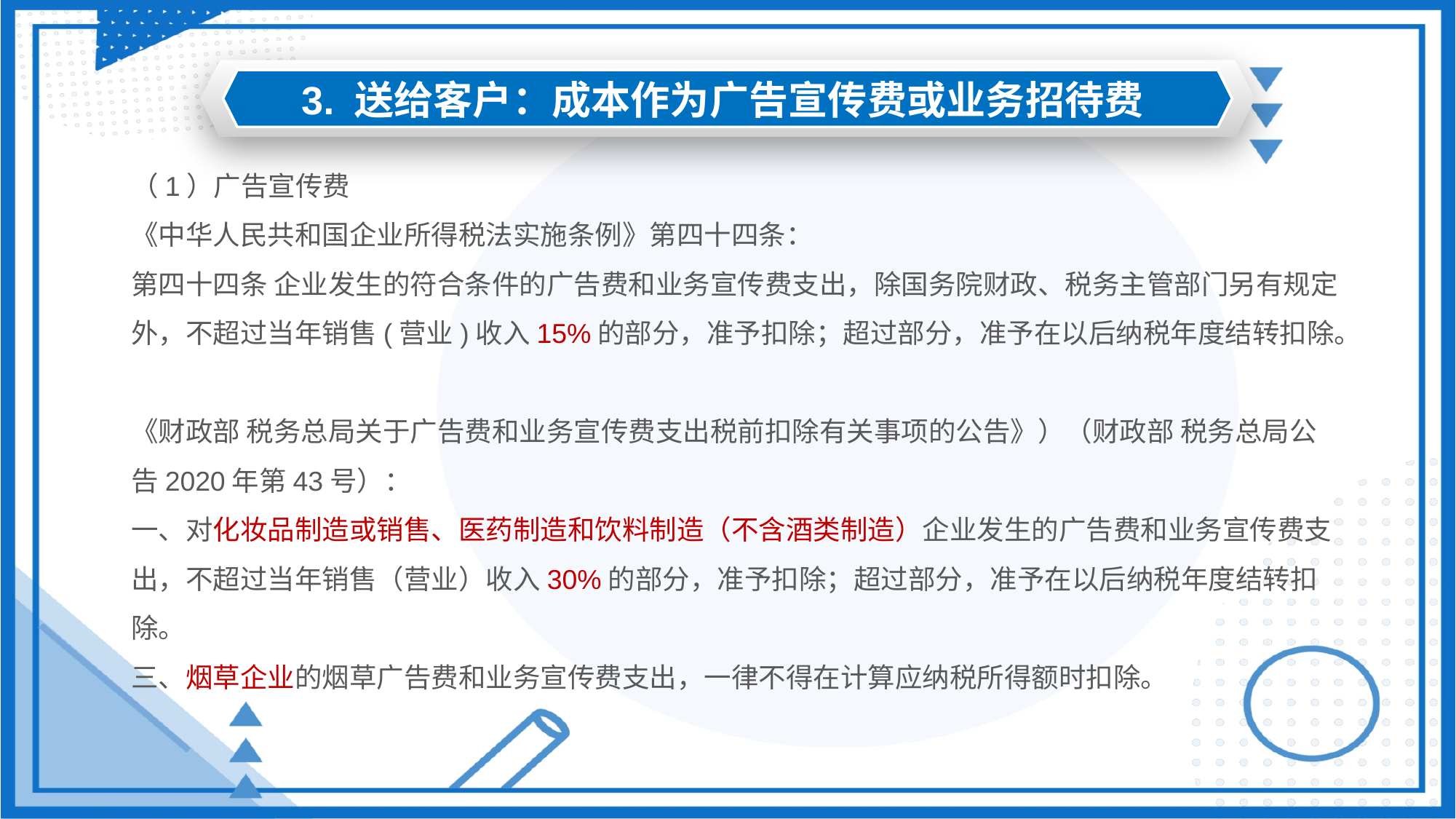

3. 送给客户：成本作为广告宣传费或业务招待费
（1）广告宣传费
《中华人民共和国企业所得税法实施条例》第四十四条：
第四十四条 企业发生的符合条件的广告费和业务宣传费支出，除国务院财政、税务主管部门另有规定外，不超过当年销售(营业)收入15%的部分，准予扣除；超过部分，准予在以后纳税年度结转扣除。

《财政部 税务总局关于广告费和业务宣传费支出税前扣除有关事项的公告》）（财政部 税务总局公告2020年第43号）：
一、对化妆品制造或销售、医药制造和饮料制造（不含酒类制造）企业发生的广告费和业务宣传费支出，不超过当年销售（营业）收入30%的部分，准予扣除；超过部分，准予在以后纳税年度结转扣除。
三、烟草企业的烟草广告费和业务宣传费支出，一律不得在计算应纳税所得额时扣除。